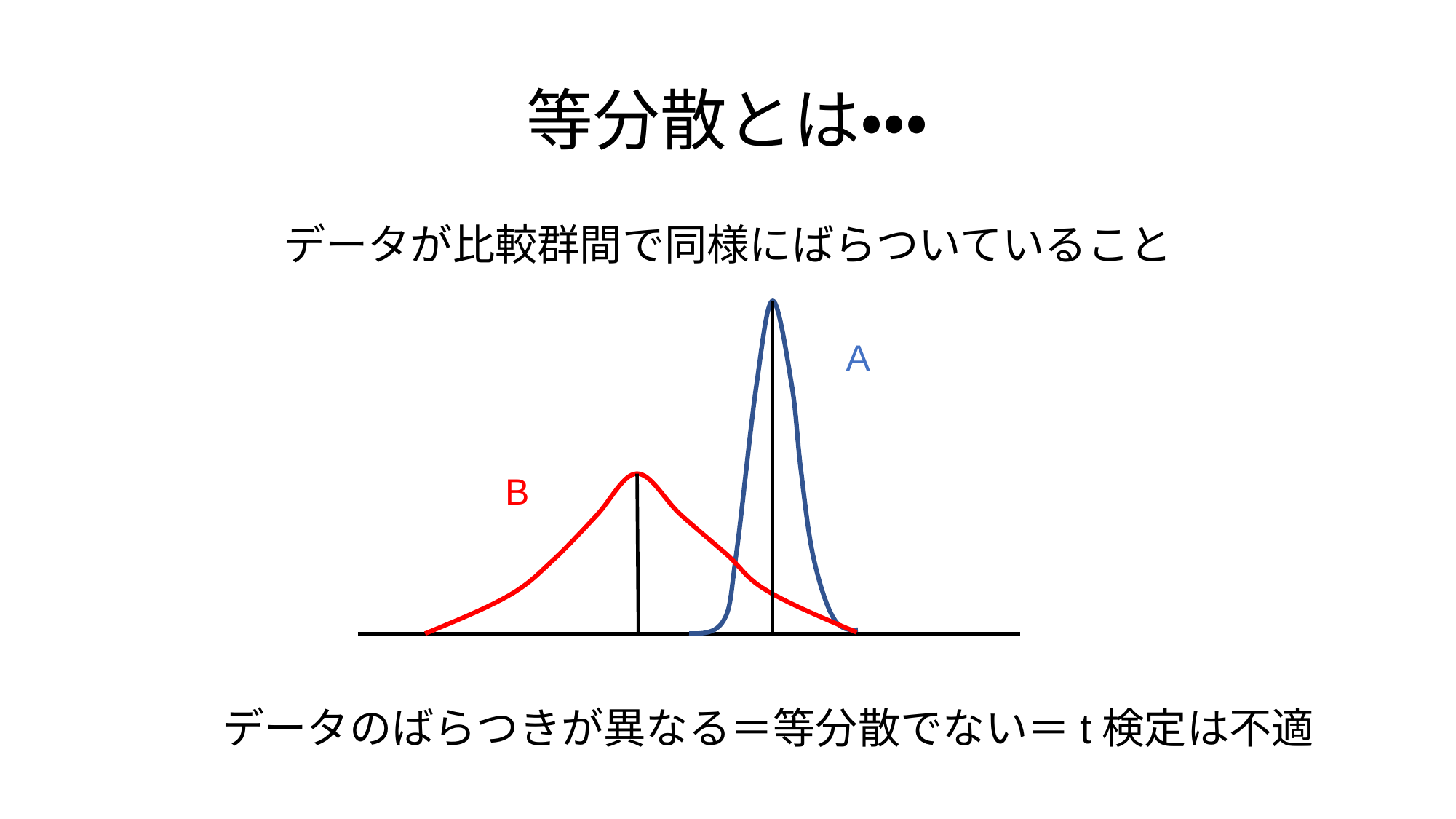

# 等分散とは・・・
データが比較群間で同様にばらついていること

A
B

データのばらつきが異なる＝等分散でない＝t検定は不適